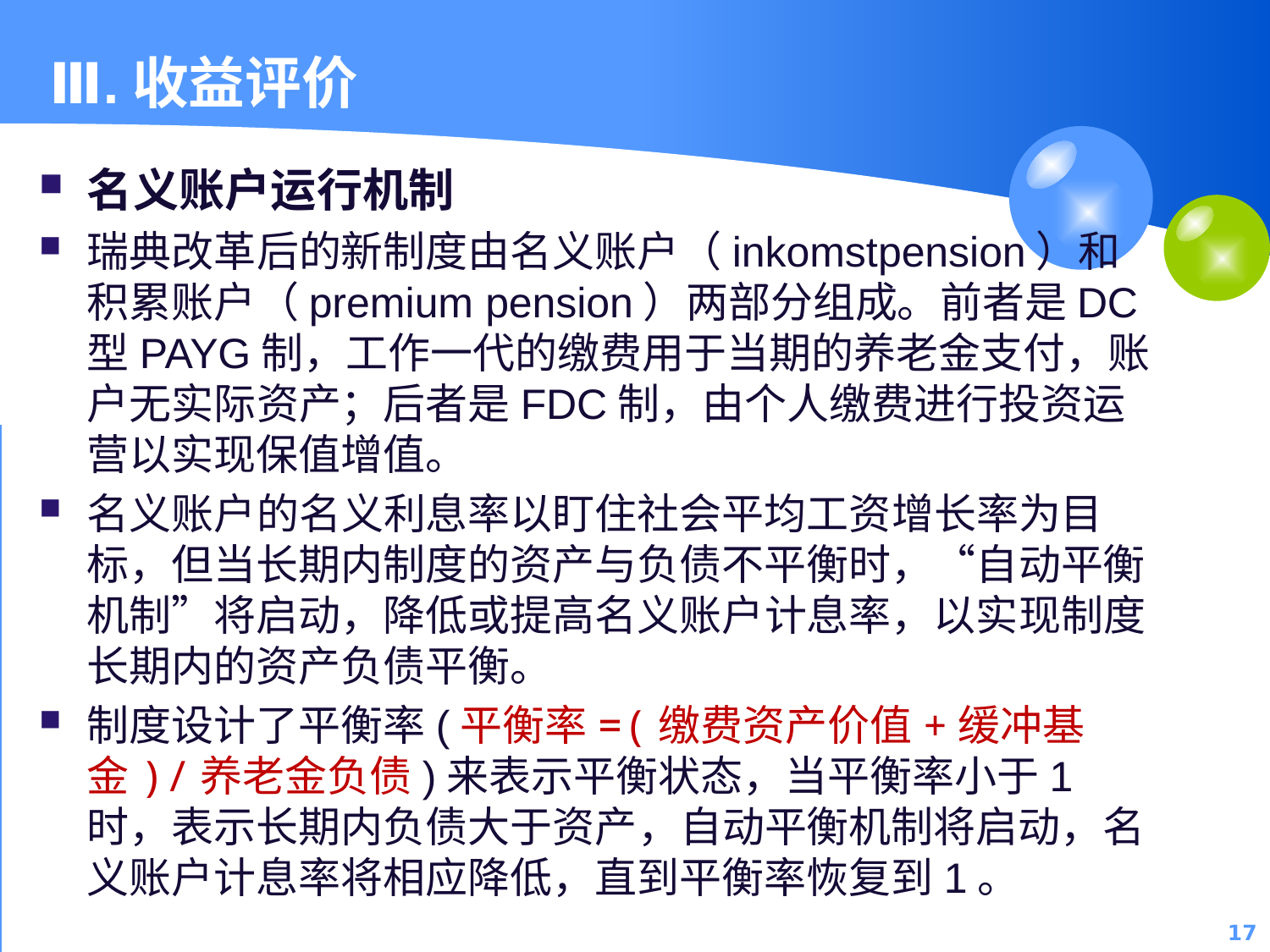

17
# Ⅲ.收益评价
名义账户运行机制
瑞典改革后的新制度由名义账户（inkomstpension）和积累账户（premium pension）两部分组成。前者是DC型PAYG制，工作一代的缴费用于当期的养老金支付，账户无实际资产；后者是FDC制，由个人缴费进行投资运营以实现保值增值。
名义账户的名义利息率以盯住社会平均工资增长率为目标，但当长期内制度的资产与负债不平衡时，“自动平衡机制”将启动，降低或提高名义账户计息率，以实现制度长期内的资产负债平衡。
制度设计了平衡率(平衡率=(缴费资产价值+缓冲基金)/养老金负债)来表示平衡状态，当平衡率小于1时，表示长期内负债大于资产，自动平衡机制将启动，名义账户计息率将相应降低，直到平衡率恢复到1。